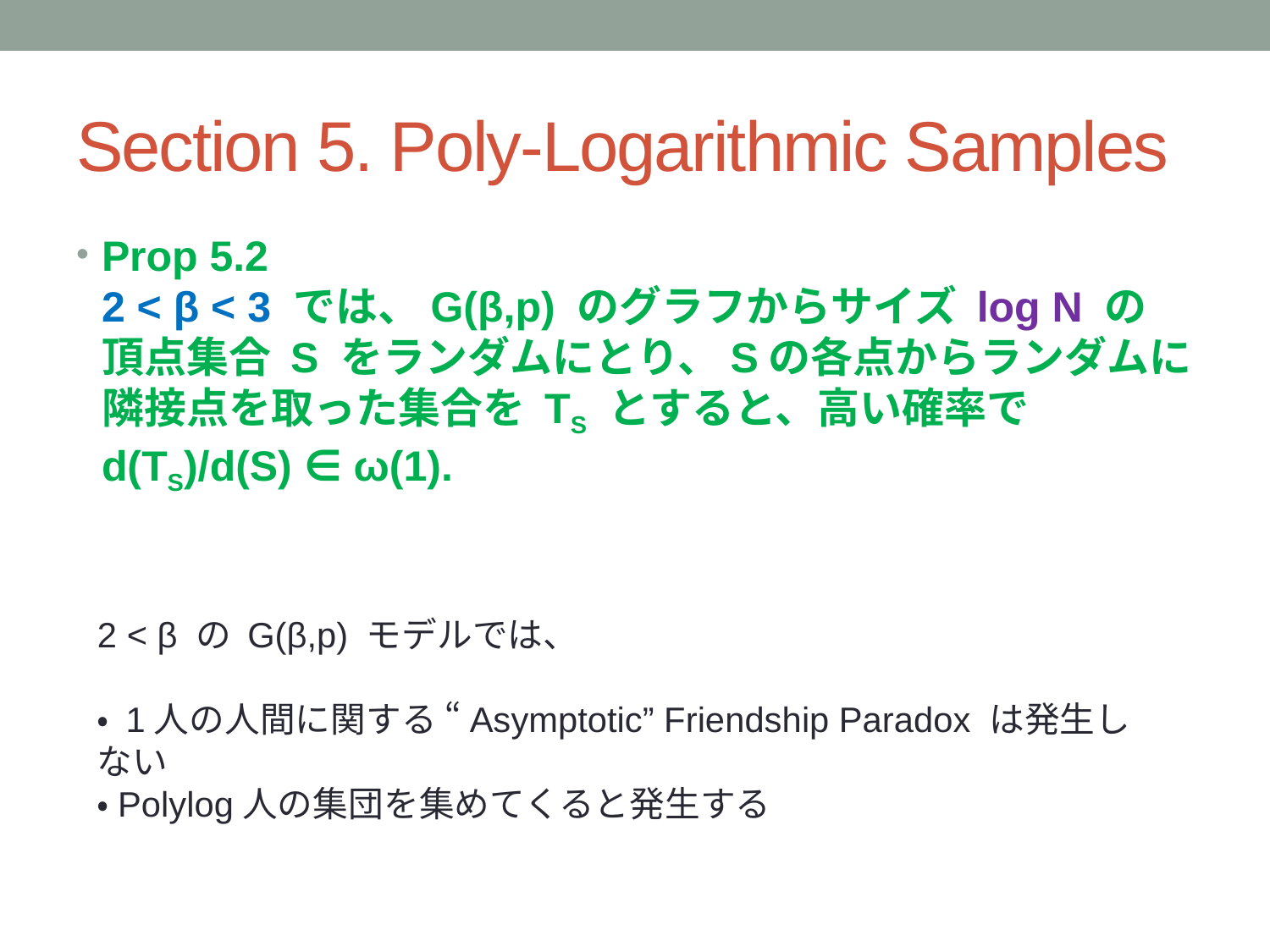

# Section 5. Poly-Logarithmic Samples
Prop 5.2
2 < β < 3 では、G(β,p) のグラフからサイズ log N の
頂点集合 S をランダムにとり、Sの各点からランダムに
隣接点を取った集合を TS とすると、高い確率で
d(TS)/d(S) ∈ ω(1).

2 < β の G(β,p) モデルでは、

・ 1人の人間に関する “Asymptotic” Friendship Paradox は発生しない
・Polylog人の集団を集めてくると発生する